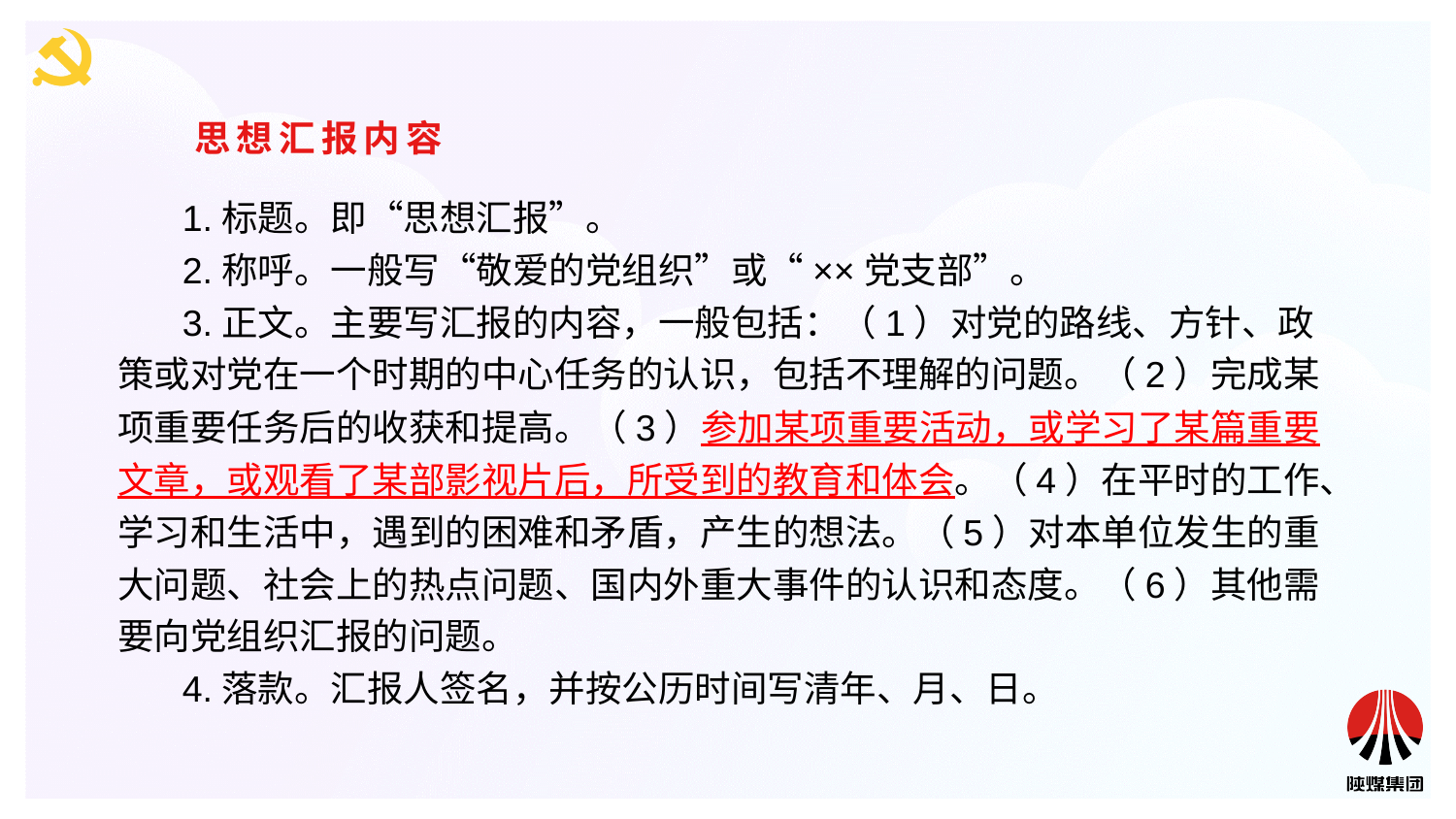

思想汇报内容
1.标题。即“思想汇报”。
2.称呼。一般写“敬爱的党组织”或“××党支部”。
3.正文。主要写汇报的内容，一般包括：（1）对党的路线、方针、政策或对党在一个时期的中心任务的认识，包括不理解的问题。（2）完成某项重要任务后的收获和提高。（3）参加某项重要活动，或学习了某篇重要文章，或观看了某部影视片后，所受到的教育和体会。（4）在平时的工作、学习和生活中，遇到的困难和矛盾，产生的想法。（5）对本单位发生的重大问题、社会上的热点问题、国内外重大事件的认识和态度。（6）其他需要向党组织汇报的问题。
4.落款。汇报人签名，并按公历时间写清年、月、日。